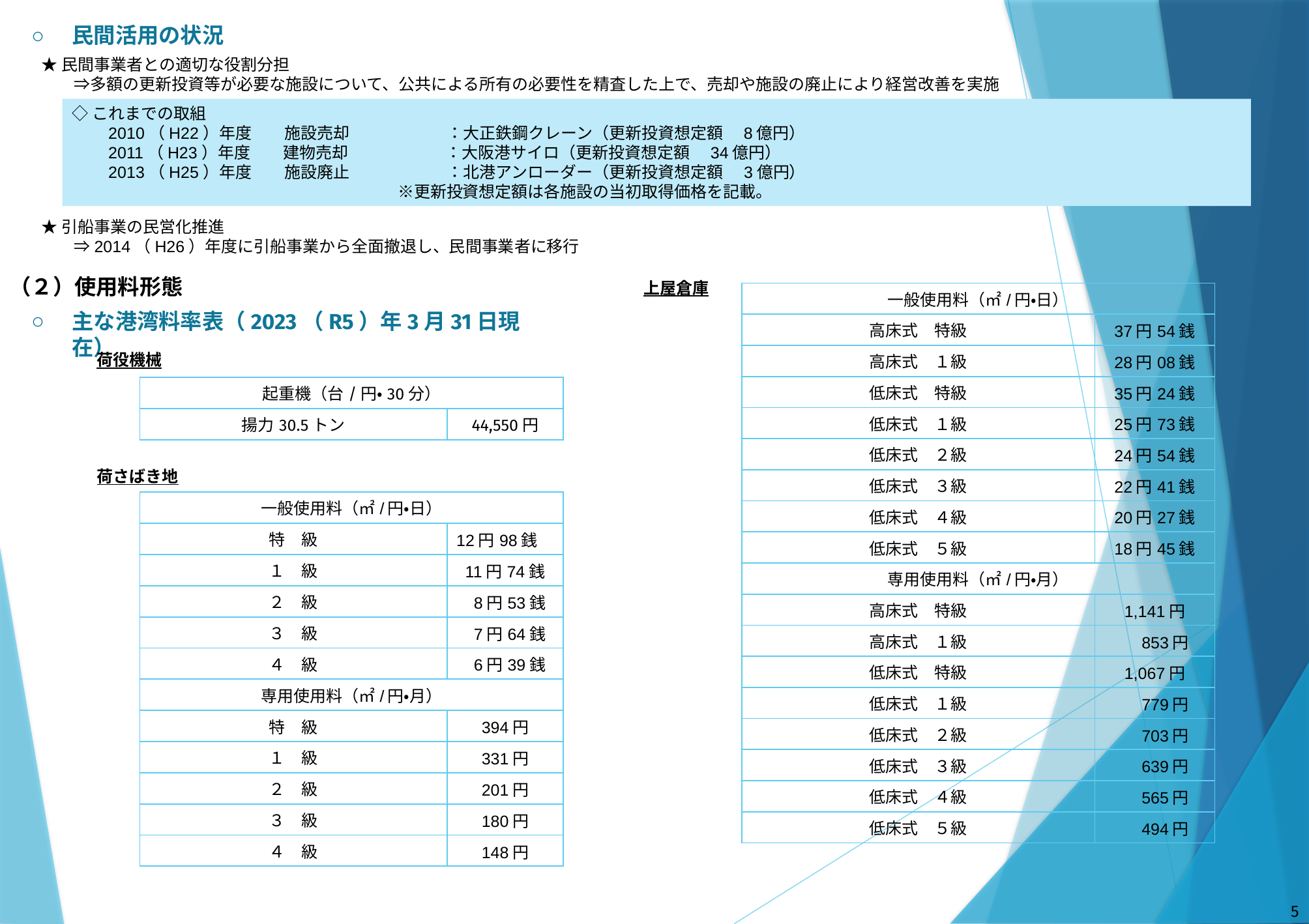

民間活用の状況
★民間事業者との適切な役割分担
　　⇒多額の更新投資等が必要な施設について、公共による所有の必要性を精査した上で、売却や施設の廃止により経営改善を実施
◇これまでの取組
　　2010（H22）年度　　施設売却　　　　　　：大正鉄鋼クレーン（更新投資想定額　8億円）
　　2011（H23）年度　　建物売却　　　　　　：大阪港サイロ（更新投資想定額　34億円）
　　2013（H25）年度　　施設廃止　　　　　　：北港アンローダー（更新投資想定額　3億円）
　　　　　　　　　　　　　　　　　　　　※更新投資想定額は各施設の当初取得価格を記載。
★引船事業の民営化推進
　　⇒2014（H26）年度に引船事業から全面撤退し、民間事業者に移行
（２）使用料形態
上屋倉庫
| 一般使用料（㎡/円・日） |  |
| --- | --- |
| 高床式　特級 | 37円54銭 |
| 高床式　１級 | 28円08銭 |
| 低床式　特級 | 35円24銭 |
| 低床式　１級 | 25円73銭 |
| 低床式　２級 | 24円54銭 |
| 低床式　３級 | 22円41銭 |
| 低床式　４級 | 20円27銭 |
| 低床式　５級 | 18円45銭 |
| 専用使用料（㎡/円・月） |  |
| 高床式　特級 | 1,141円 |
| 高床式　１級 | 853円 |
| 低床式　特級 | 1,067円 |
| 低床式　１級 | 779円 |
| 低床式　２級 | 703円 |
| 低床式　３級 | 639円 |
| 低床式　４級 | 565円 |
| 低床式　５級 | 494円 |
主な港湾料率表（2023（R5）年3月31日現在）
荷役機械
| 起重機（台/円・30分） |  |
| --- | --- |
| 揚力30.5トン | 44,550円 |
荷さばき地
| 一般使用料（㎡/円・日） |  |
| --- | --- |
| 特　級 | 12円98銭 |
| １　級 | 11円74銭 |
| ２　級 | 8円53銭 |
| ３　級 | 7円64銭 |
| ４　級 | 6円39銭 |
| 専用使用料（㎡/円・月） |  |
| 特　級 | 394円 |
| １　級 | 331円 |
| ２　級 | 201円 |
| ３　級 | 180円 |
| ４　級 | 148円 |
5